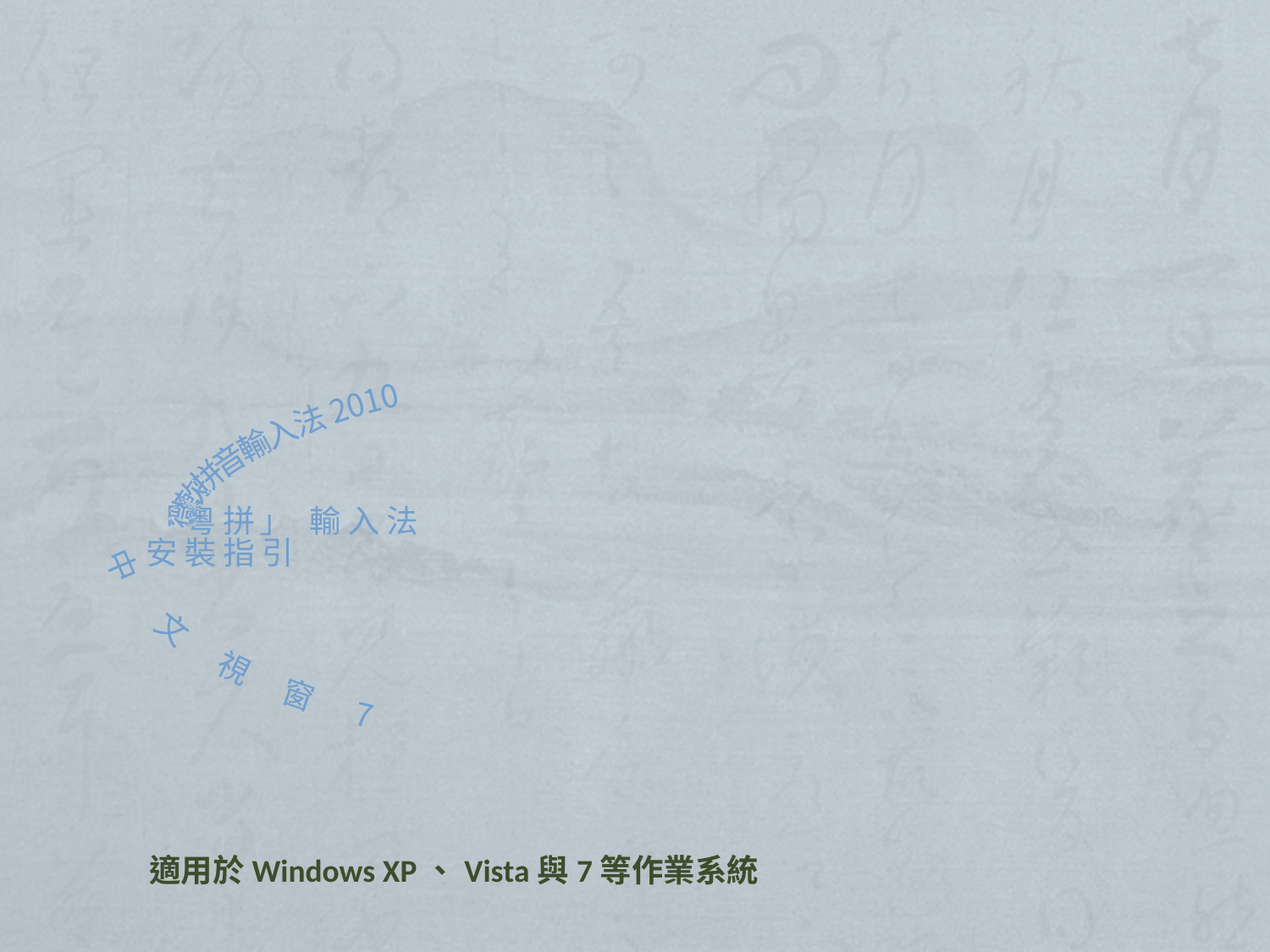

微軟拼音輸入法 2010
「粵拼」 輸入法
安裝指引

中文視窗 7
適用於Windows XP、Vista與7等作業系統